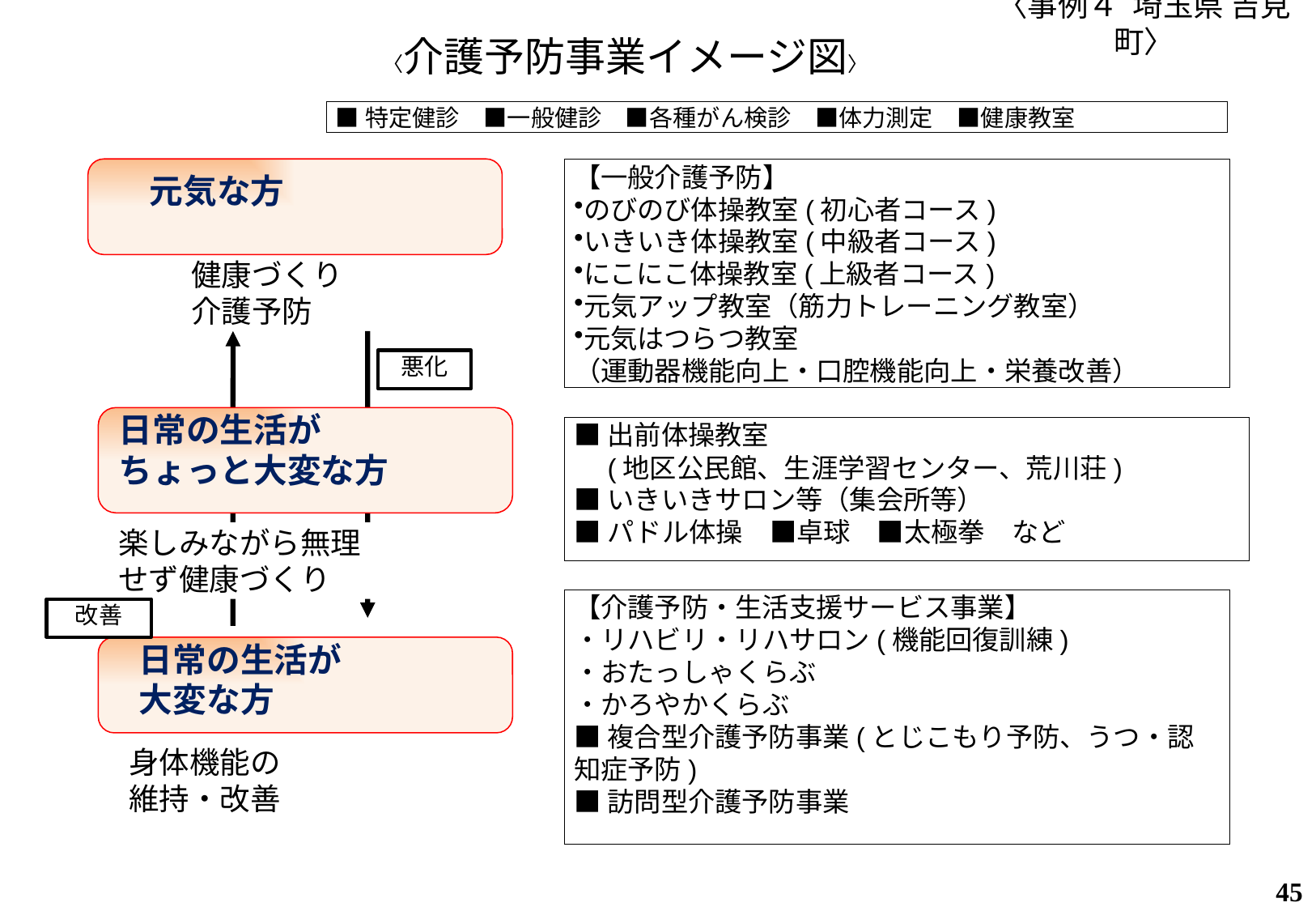

〈事例４  埼玉県 吉見町〉

〈介護予防事業イメージ図〉

■特定健診　■一般健診　■各種がん検診　■体力測定　■健康教室

【一般介護予防】
のびのび体操教室(初心者コース)
いきいき体操教室(中級者コース)
にこにこ体操教室(上級者コース)
元気アップ教室（筋力トレーニング教室）
元気はつらつ教室
（運動器機能向上・口腔機能向上・栄養改善）
元気な方
健康づくり
介護予防

悪化

日常の生活が
ちょっと大変な方
■出前体操教室
　(地区公民館、生涯学習センター、荒川荘)
■いきいきサロン等（集会所等）
■パドル体操　■卓球　■太極拳　など
楽しみながら無理
せず健康づくり
【介護予防・生活支援サービス事業】
・リハビリ・リハサロン(機能回復訓練)
・おたっしゃくらぶ
・かろやかくらぶ
■複合型介護予防事業(とじこもり予防、うつ・認知症予防)
■訪問型介護予防事業
改善

日常の生活が
大変な方
身体機能の
維持・改善
45